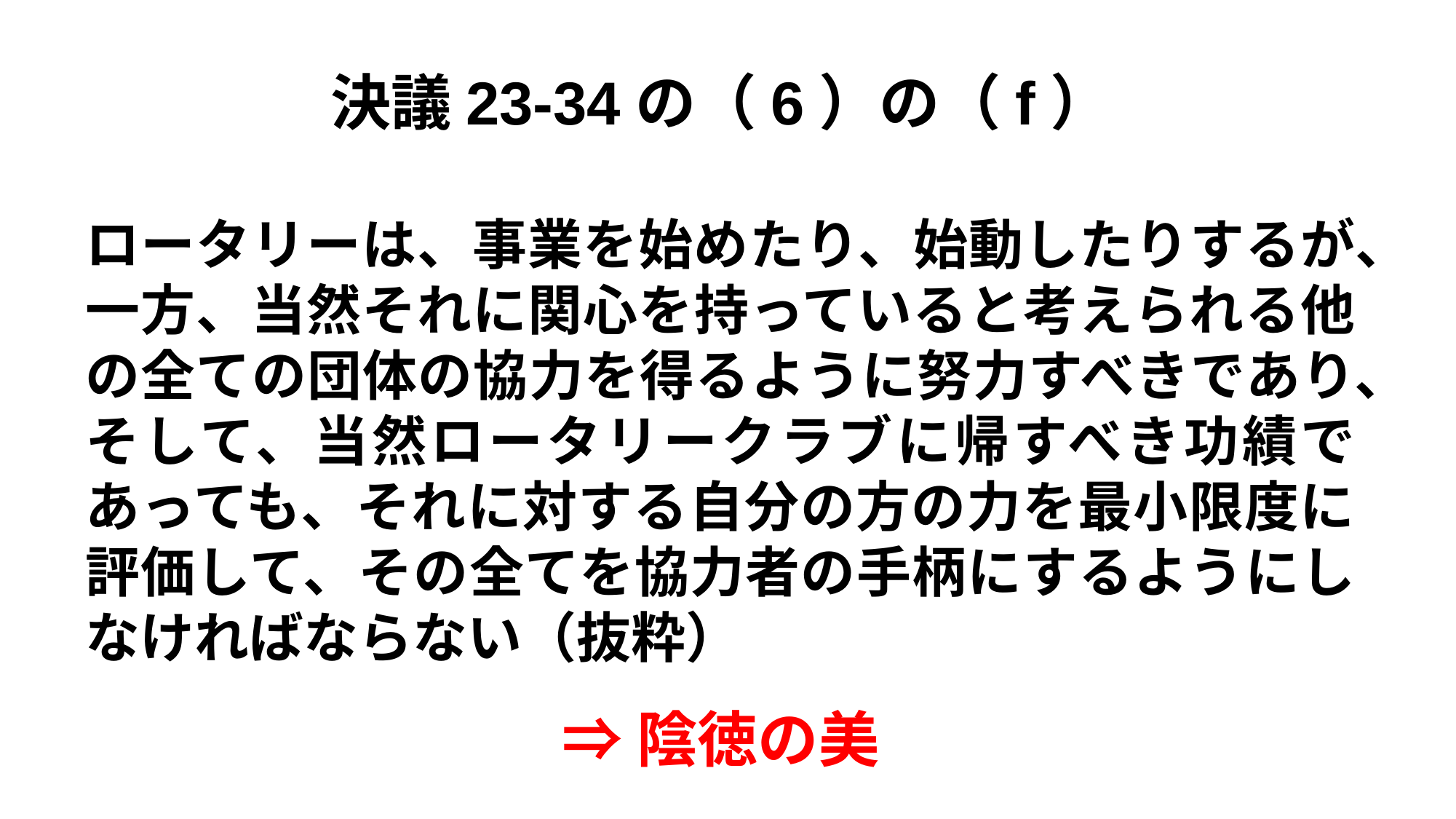

決議23-34の（6）の（f）

ロータリーは、事業を始めたり、始動したりするが、一方、当然それに関心を持っていると考えられる他の全ての団体の協力を得るように努力すべきであり、そして、当然ロータリークラブに帰すべき功績であっても、それに対する自分の方の力を最小限度に評価して、その全てを協力者の手柄にするようにしなければならない（抜粋）

⇒陰徳の美